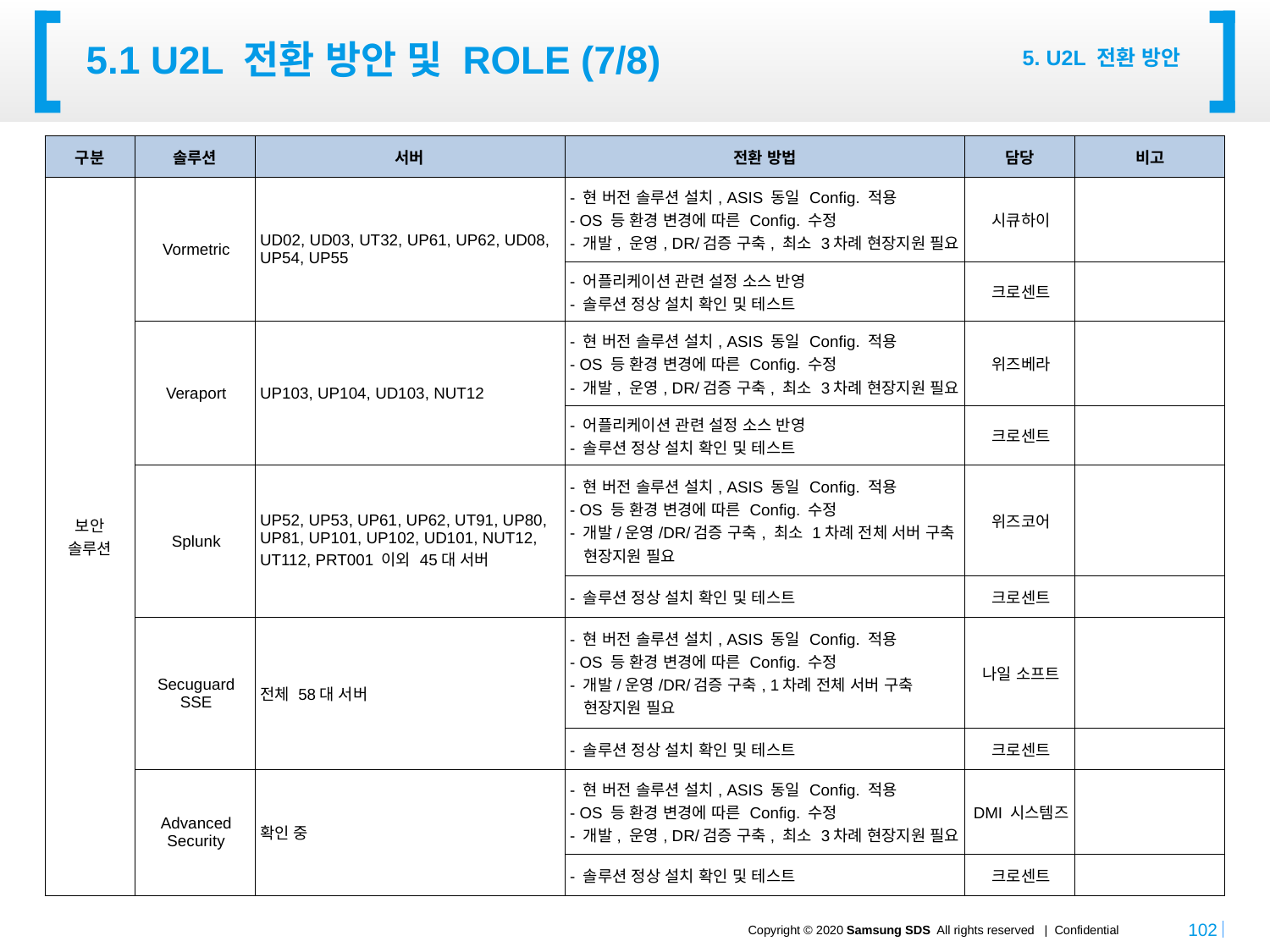

# 5.1 U2L 전환 방안 및 Role (7/8)
5. U2L 전환 방안
| 구분 | 솔루션 | 서버 | 전환 방법 | 담당 | 비고 |
| --- | --- | --- | --- | --- | --- |
| 보안 솔루션 | Vormetric | UD02, UD03, UT32, UP61, UP62, UD08, UP54, UP55 | - 현 버전 솔루션 설치, ASIS 동일 Config. 적용 - OS 등 환경 변경에 따른 Config. 수정 - 개발, 운영, DR/검증 구축, 최소 3차례 현장지원 필요 | 시큐하이 |  |
|  |  |  | - 어플리케이션 관련 설정 소스 반영 - 솔루션 정상 설치 확인 및 테스트 | 크로센트 |  |
|  | Veraport | UP103, UP104, UD103, NUT12 | - 현 버전 솔루션 설치, ASIS 동일 Config. 적용 - OS 등 환경 변경에 따른 Config. 수정 - 개발, 운영, DR/검증 구축, 최소 3차례 현장지원 필요 | 위즈베라 |  |
|  |  |  | - 어플리케이션 관련 설정 소스 반영 - 솔루션 정상 설치 확인 및 테스트 | 크로센트 |  |
|  | Splunk | UP52, UP53, UP61, UP62, UT91, UP80, UP81, UP101, UP102, UD101, NUT12, UT112, PRT001 이외 45대 서버 | - 현 버전 솔루션 설치, ASIS 동일 Config. 적용 - OS 등 환경 변경에 따른 Config. 수정 - 개발/운영/DR/검증 구축, 최소 1차례 전체 서버 구축 현장지원 필요 | 위즈코어 |  |
|  |  |  | - 솔루션 정상 설치 확인 및 테스트 | 크로센트 |  |
|  | Secuguard SSE | 전체 58대 서버 | - 현 버전 솔루션 설치, ASIS 동일 Config. 적용 - OS 등 환경 변경에 따른 Config. 수정 - 개발/운영/DR/검증 구축, 1차례 전체 서버 구축 현장지원 필요 | 나일 소프트 |  |
|  |  |  | - 솔루션 정상 설치 확인 및 테스트 | 크로센트 |  |
|  | Advanced Security | 확인 중 | - 현 버전 솔루션 설치, ASIS 동일 Config. 적용 - OS 등 환경 변경에 따른 Config. 수정 - 개발, 운영, DR/검증 구축, 최소 3차례 현장지원 필요 | DMI 시스템즈 |  |
|  |  |  | - 솔루션 정상 설치 확인 및 테스트 | 크로센트 |  |